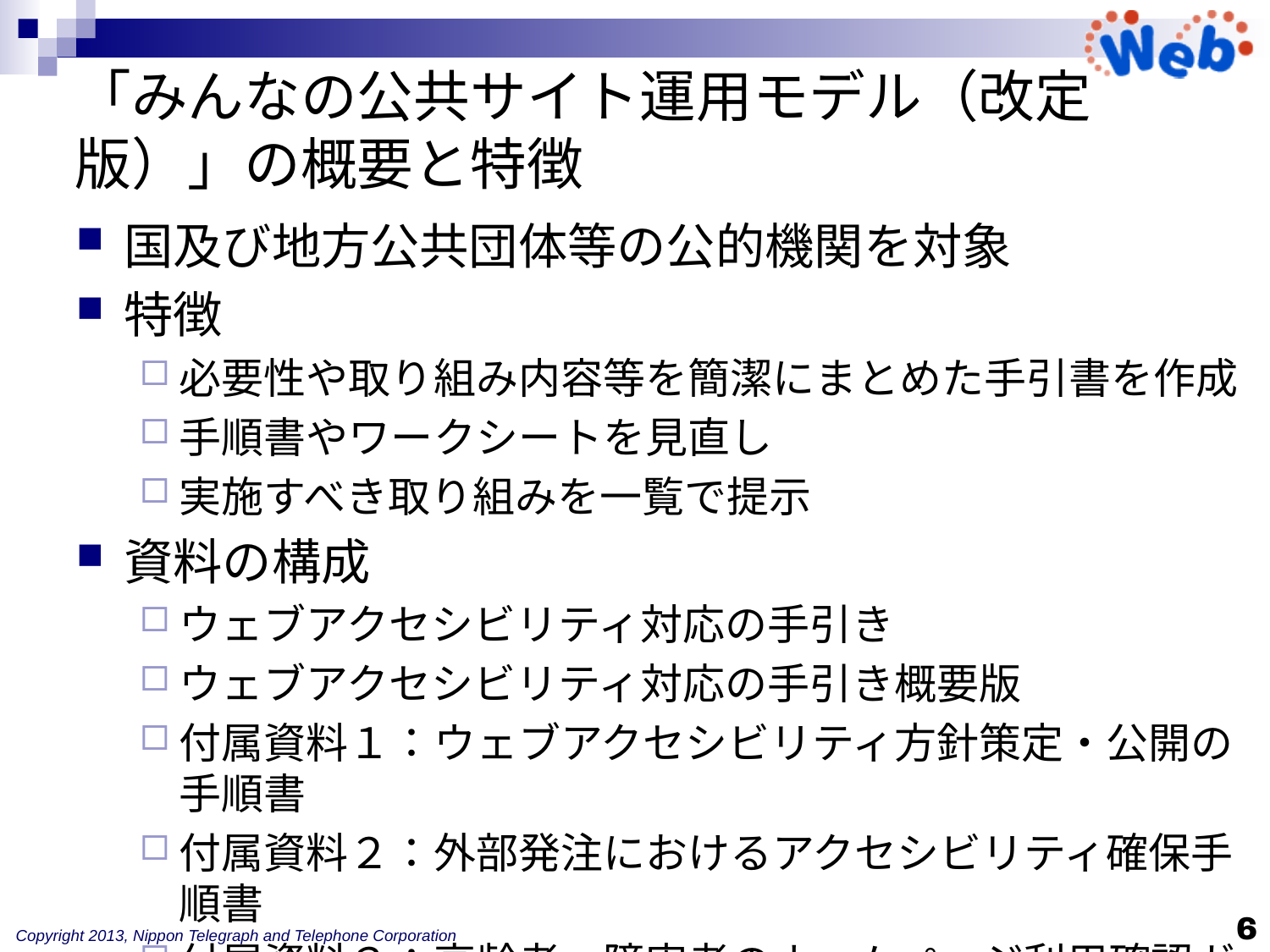

# 「みんなの公共サイト運用モデル（改定版）」の概要と特徴
国及び地方公共団体等の公的機関を対象
特徴
必要性や取り組み内容等を簡潔にまとめた手引書を作成
手順書やワークシートを見直し
実施すべき取り組みを一覧で提示
資料の構成
ウェブアクセシビリティ対応の手引き
ウェブアクセシビリティ対応の手引き概要版
付属資料１：ウェブアクセシビリティ方針策定・公開の手順書
付属資料２：外部発注におけるアクセシビリティ確保手順書
付属資料３：高齢者・障害者のホームページ利用確認ガイド
6